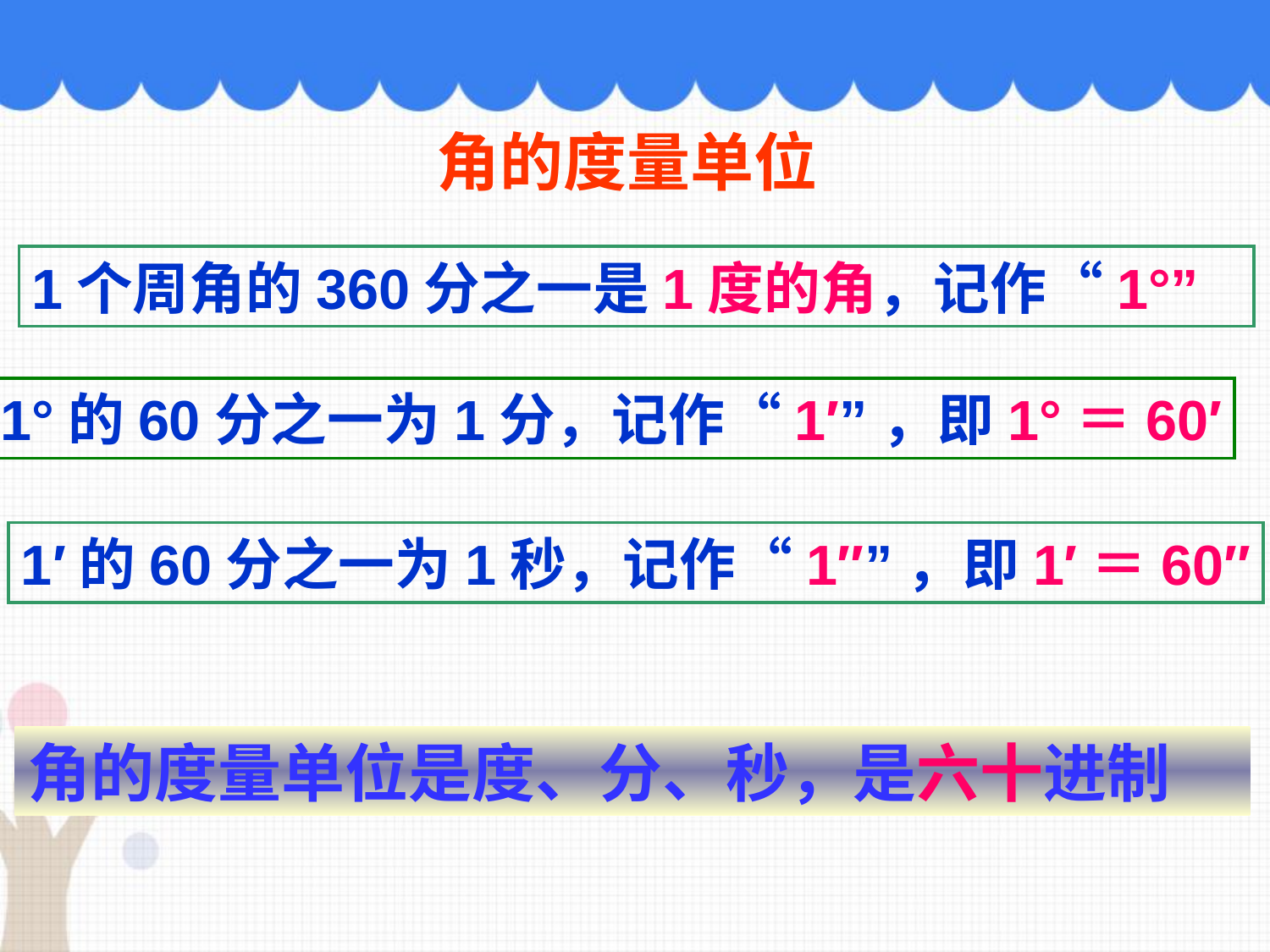

角的度量单位
1个周角的360分之一是1度的角，记作“1°”
1°的60分之一为1分，记作“1′”，即1°＝60′
1′的60分之一为1秒，记作“1″”，即1′＝60″
角的度量单位是度、分、秒，是六十进制